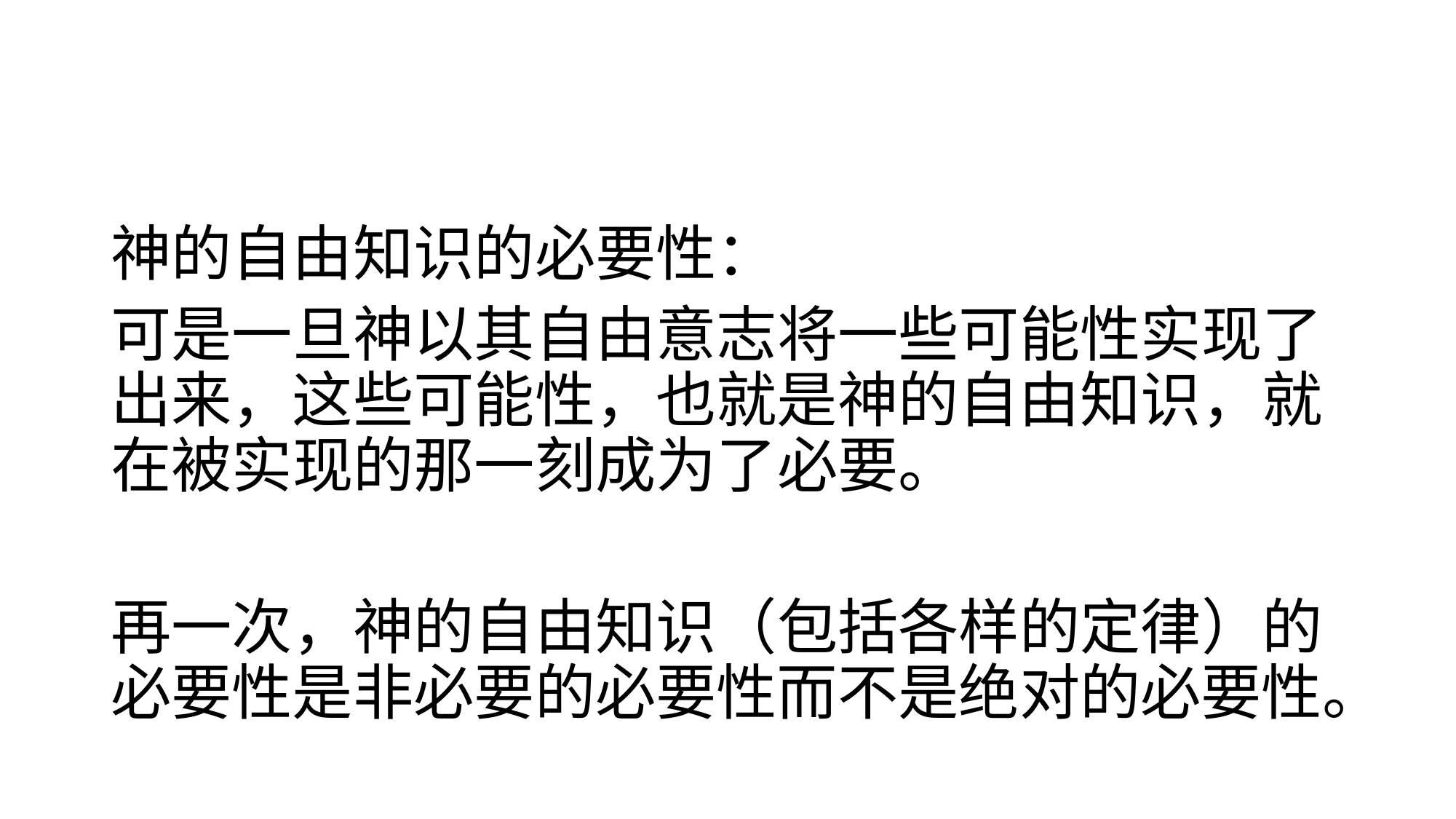

#
神的自由知识的必要性：
可是一旦神以其自由意志将一些可能性实现了出来，这些可能性，也就是神的自由知识，就在被实现的那一刻成为了必要。

再一次，神的自由知识（包括各样的定律）的必要性是非必要的必要性而不是绝对的必要性。